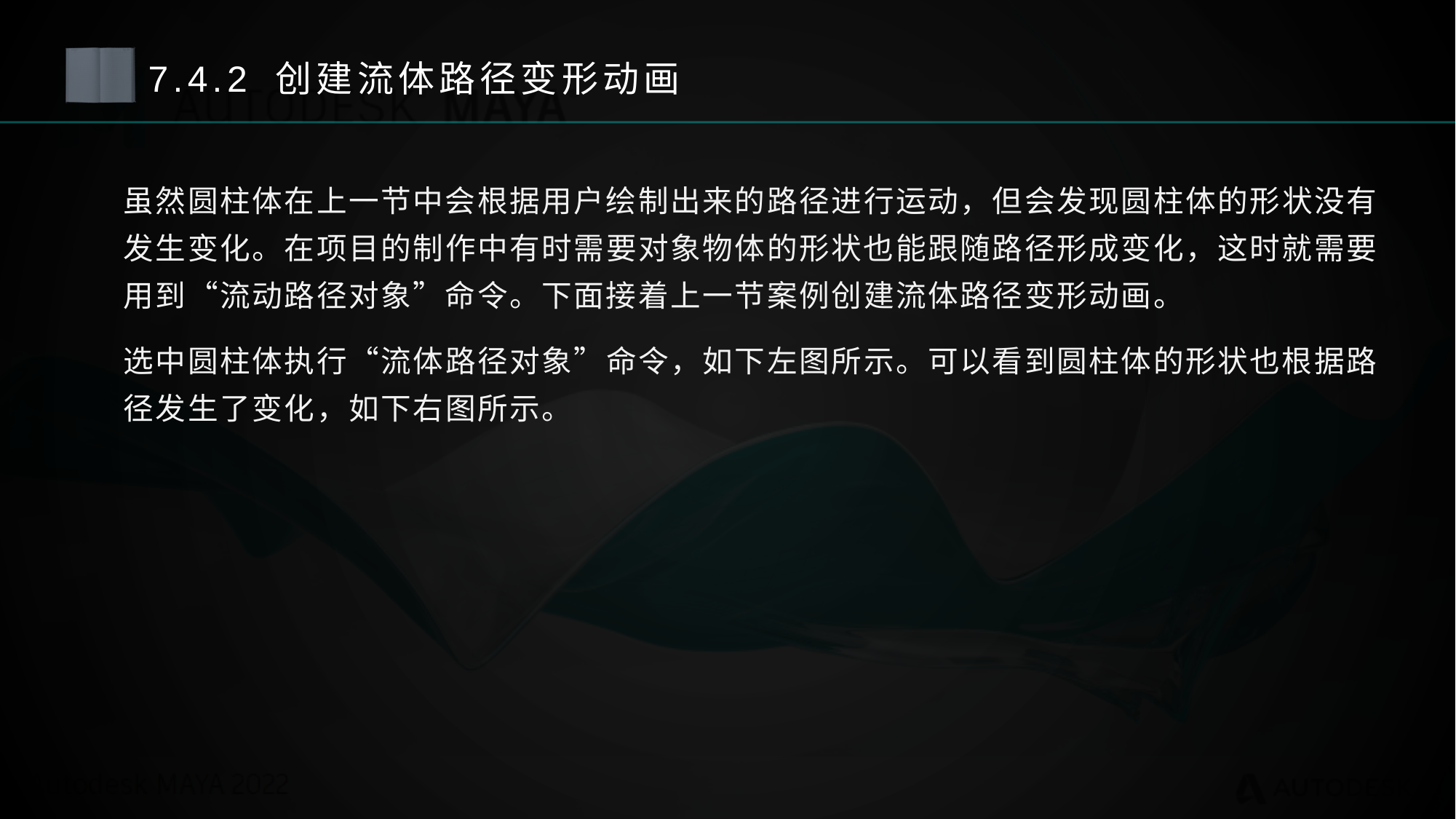

7.4.2 创建流体路径变形动画
虽然圆柱体在上一节中会根据用户绘制出来的路径进行运动，但会发现圆柱体的形状没有发生变化。在项目的制作中有时需要对象物体的形状也能跟随路径形成变化，这时就需要用到“流动路径对象”命令。下面接着上一节案例创建流体路径变形动画。
选中圆柱体执行“流体路径对象”命令，如下左图所示。可以看到圆柱体的形状也根据路径发生了变化，如下右图所示。